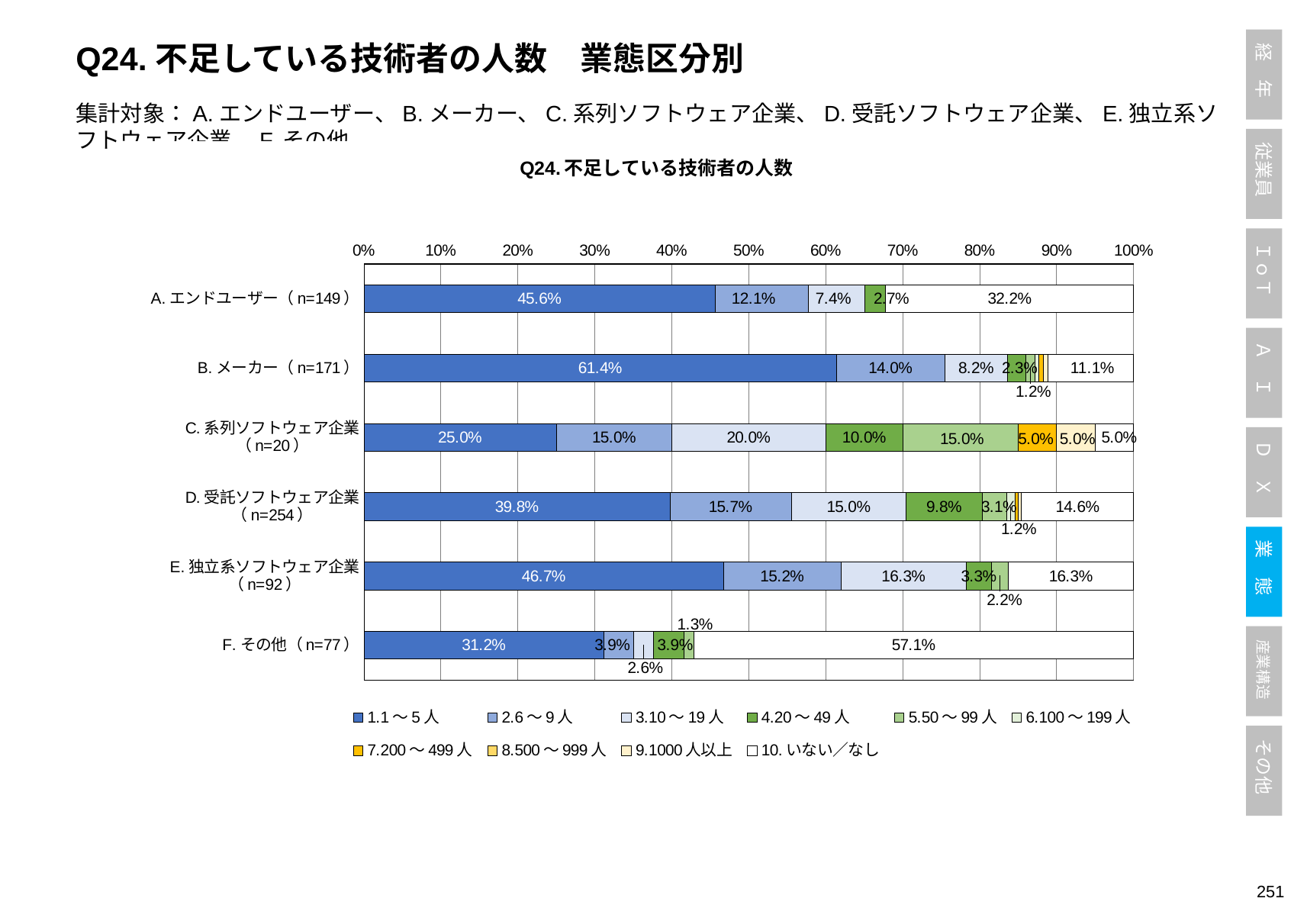

Q24.不足している技術者の人数　業態区分別
集計対象：A.エンドユーザー、B.メーカー、C.系列ソフトウェア企業、D.受託ソフトウェア企業、E.独立系ソフトウェア企業、F.その他

### Chart: Q24.不足している技術者の人数

| Category | 1.1～5人 | 2.6～9人 | 3.10～19人 | 4.20～49人 | 5.50～99人 | 6.100～199人 | 7.200～499人 | 8.500～999人 | 9.1000人以上 | 10.いない／なし |
|---|---|---|---|---|---|---|---|---|---|---|
| A.エンドユーザー（n=149） | 0.4563758389261745 | 0.12080536912751678 | 0.0738255033557047 | 0.026845637583892617 | 0.0 | 0.0 | 0.0 | 0.0 | 0.0 | 0.3221476510067114 |
| B.メーカー（n=171） | 0.6140350877192983 | 0.14035087719298245 | 0.08187134502923976 | 0.023391812865497075 | 0.011695906432748537 | 0.005847953216374269 | 0.005847953216374269 | 0.0 | 0.005847953216374269 | 0.1111111111111111 |
| C.系列ソフトウェア企業（n=20） | 0.25 | 0.15 | 0.2 | 0.1 | 0.15 | 0.0 | 0.05 | 0.0 | 0.05 | 0.05 |
| D.受託ソフトウェア企業（n=254） | 0.39763779527559057 | 0.15748031496062992 | 0.14960629921259844 | 0.0984251968503937 | 0.031496062992125984 | 0.011811023622047244 | 0.003937007874015748 | 0.0 | 0.003937007874015748 | 0.14566929133858267 |
| E.独立系ソフトウェア企業（n=92） | 0.4673913043478261 | 0.15217391304347827 | 0.16304347826086957 | 0.03260869565217391 | 0.021739130434782608 | 0.0 | 0.0 | 0.0 | 0.0 | 0.16304347826086957 |
| F.その他（n=77） | 0.3116883116883117 | 0.03896103896103896 | 0.025974025974025976 | 0.03896103896103896 | 0.012987012987012988 | 0.0 | 0.0 | 0.0 | 0.0 | 0.5714285714285714 |
251